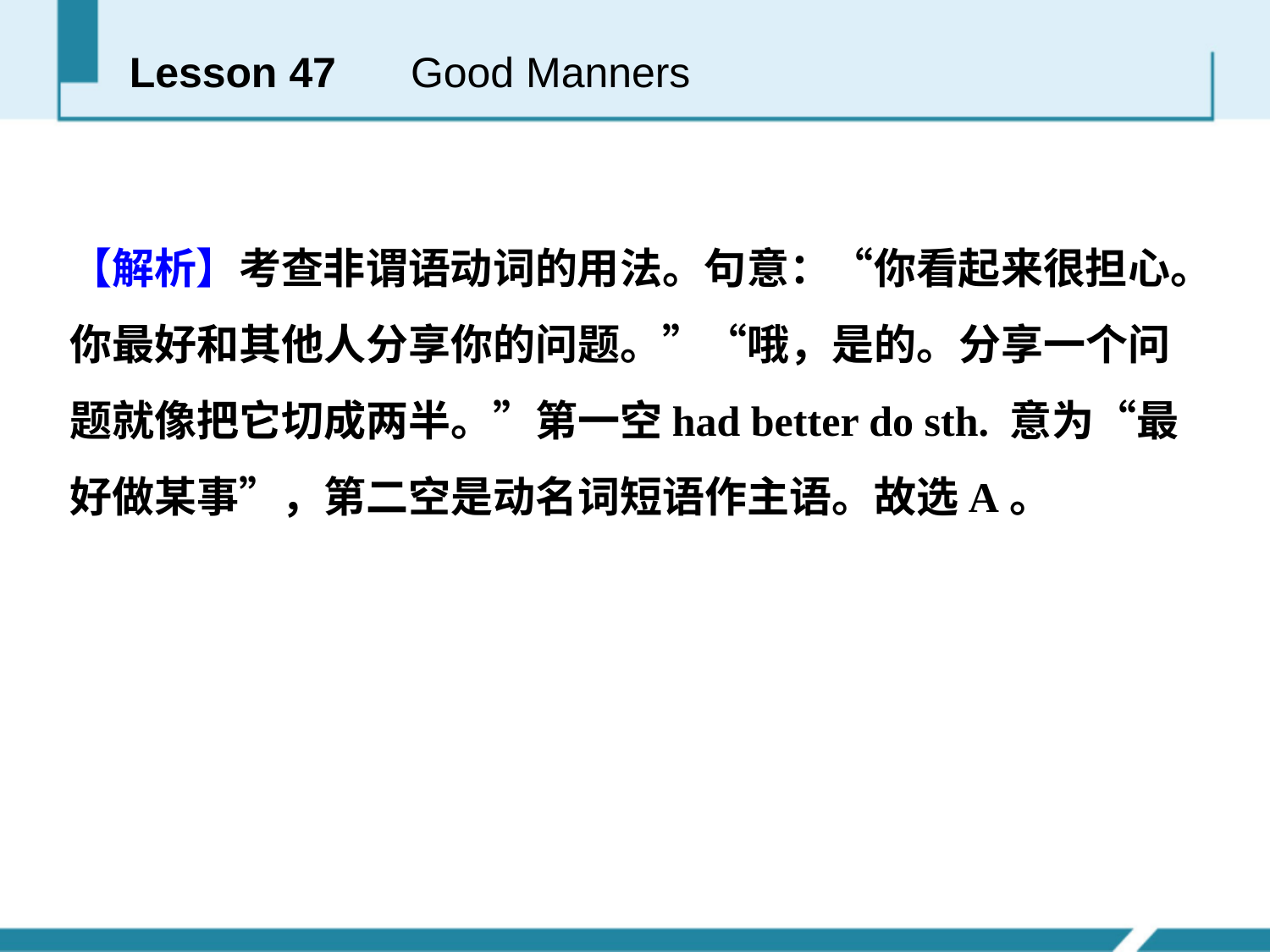

Lesson 47 　Good Manners
【解析】考查非谓语动词的用法。句意：“你看起来很担心。你最好和其他人分享你的问题。”“哦，是的。分享一个问题就像把它切成两半。”第一空had better do sth. 意为“最好做某事”，第二空是动名词短语作主语。故选A。